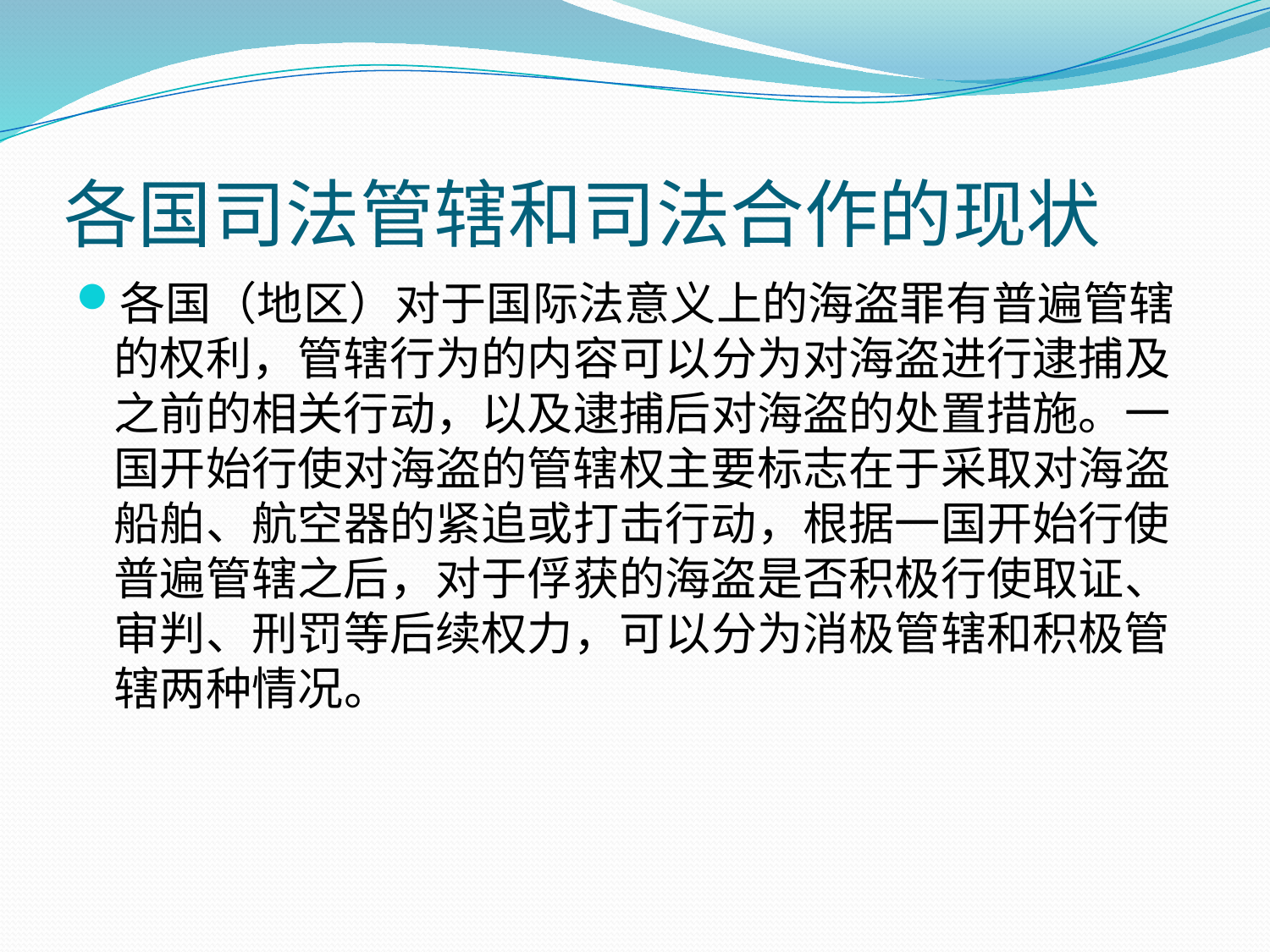

# 各国司法管辖和司法合作的现状
各国（地区）对于国际法意义上的海盗罪有普遍管辖的权利，管辖行为的内容可以分为对海盗进行逮捕及之前的相关行动，以及逮捕后对海盗的处置措施。一国开始行使对海盗的管辖权主要标志在于采取对海盗船舶、航空器的紧追或打击行动，根据一国开始行使普遍管辖之后，对于俘获的海盗是否积极行使取证、审判、刑罚等后续权力，可以分为消极管辖和积极管辖两种情况。